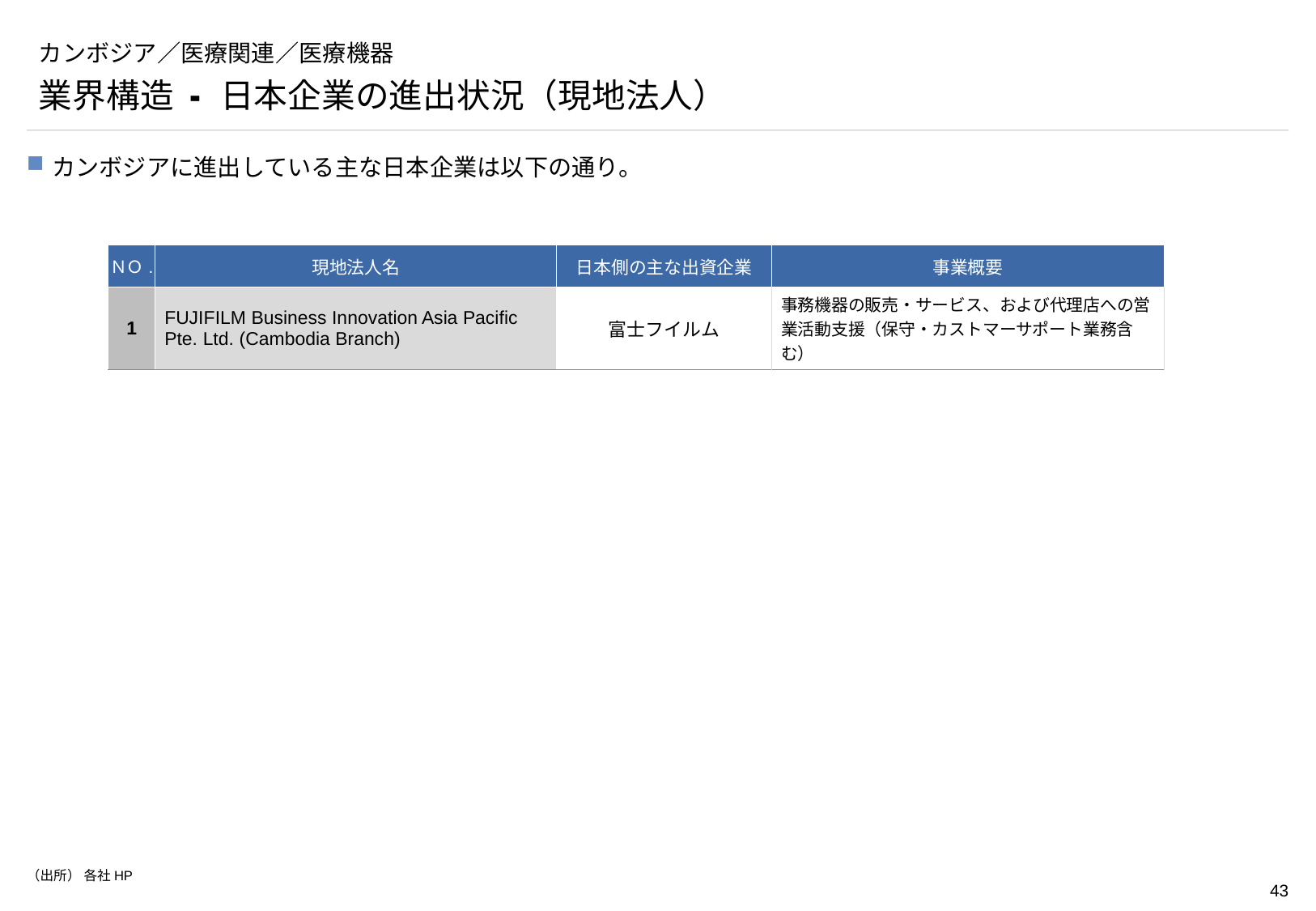

# カンボジア／医療関連／医療機器
業界構造 - 日本企業の進出状況（現地法人）
カンボジアに進出している主な日本企業は以下の通り。
| ＮＯ. | 現地法人名 | 日本側の主な出資企業 | 事業概要 |
| --- | --- | --- | --- |
| 1 | FUJIFILM Business Innovation Asia Pacific Pte. Ltd. (Cambodia Branch) | 富士フイルム | 事務機器の販売・サービス、および代理店への営業活動支援（保守・カストマーサポート業務含む） |
（出所） 各社HP